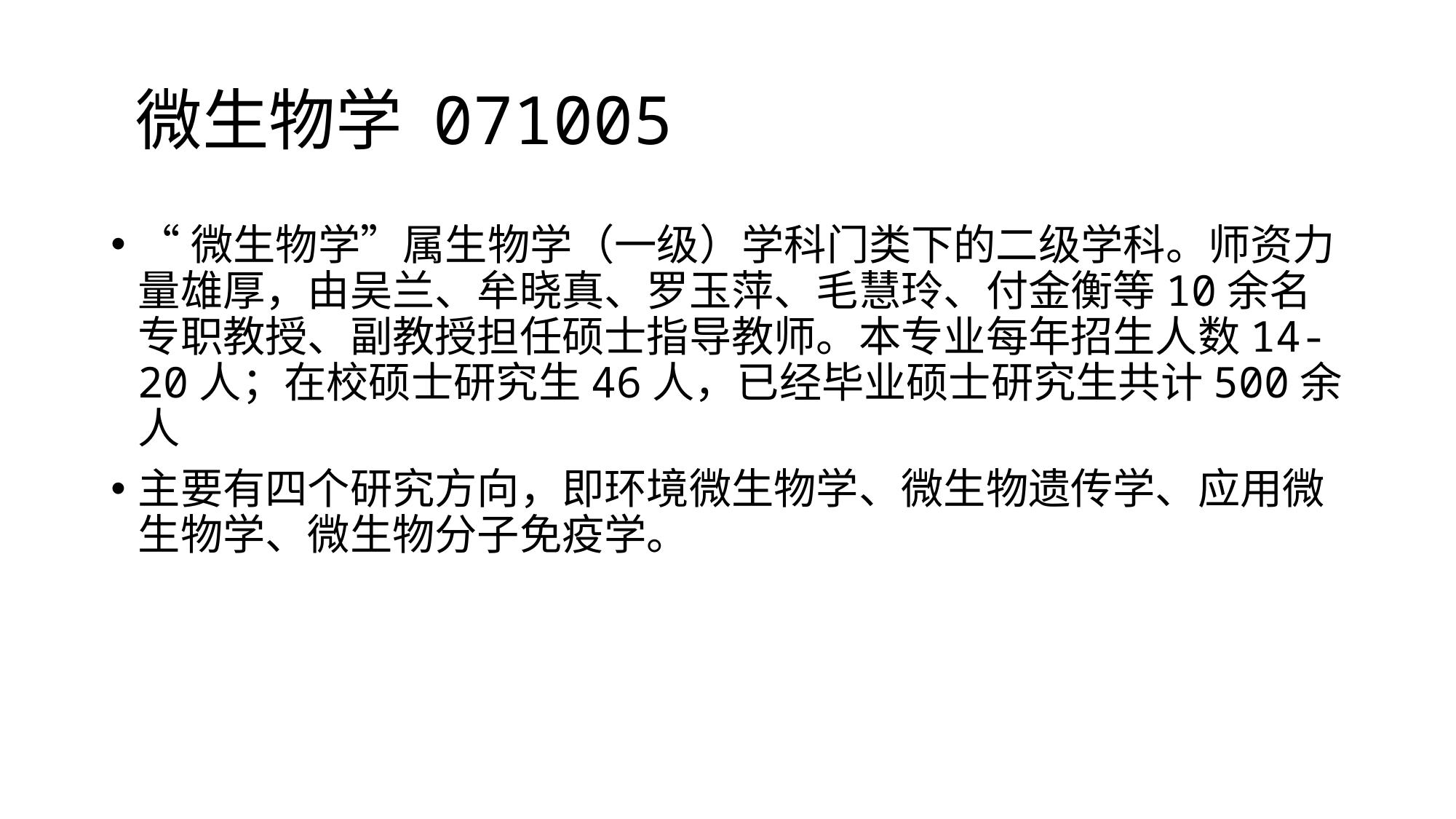

# 微生物学 071005
“微生物学”属生物学（一级）学科门类下的二级学科。师资力量雄厚，由吴兰、牟晓真、罗玉萍、毛慧玲、付金衡等10余名专职教授、副教授担任硕士指导教师。本专业每年招生人数14-20人；在校硕士研究生46人，已经毕业硕士研究生共计500余人
主要有四个研究方向，即环境微生物学、微生物遗传学、应用微生物学、微生物分子免疫学。